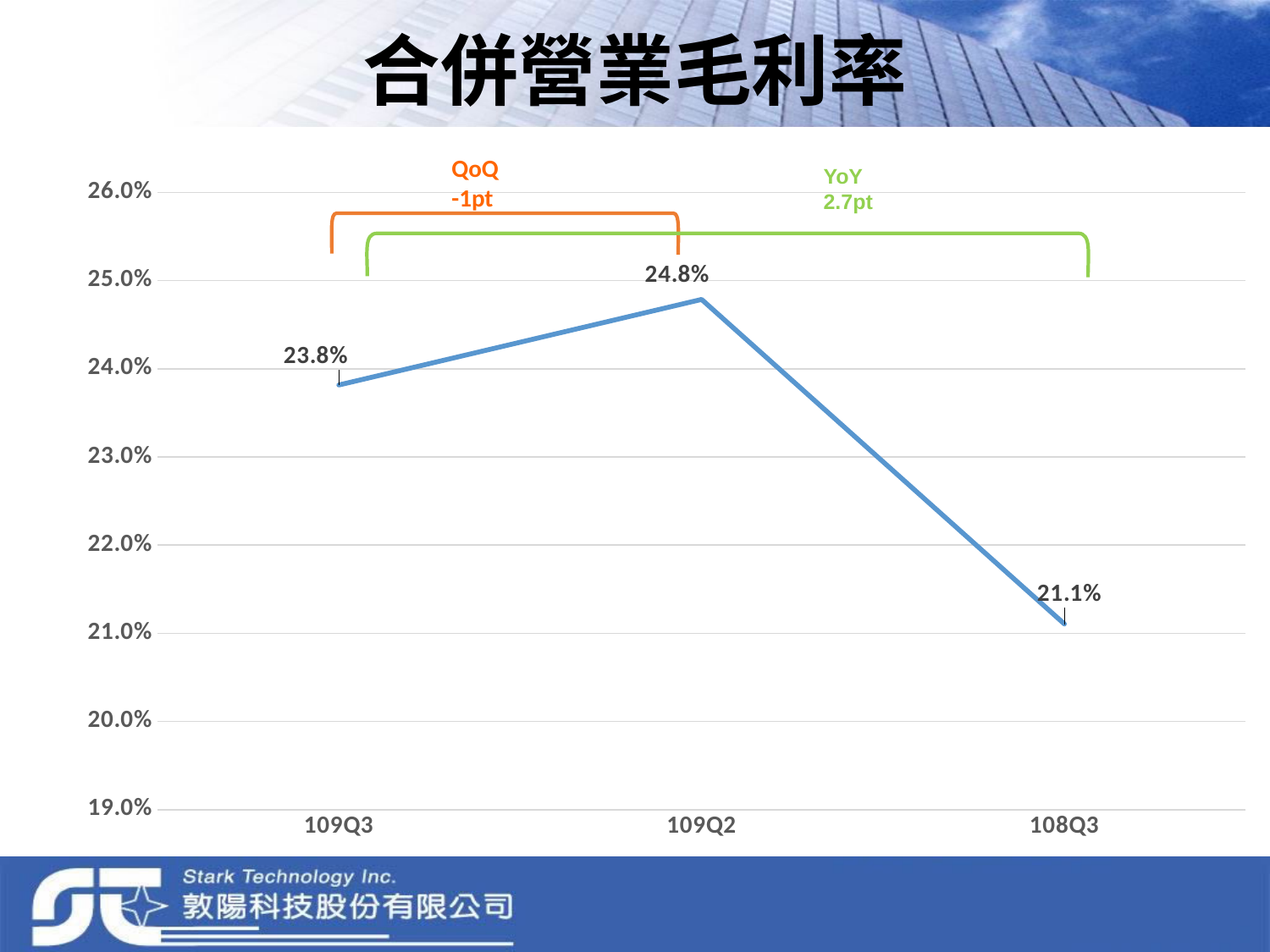

# 合併營業毛利率
QoQ
-1pt

YoY
2.7pt

### Chart

| Category | 毛利率 |
|---|---|
| 109Q3 | 0.2381556718447402 |
| 109Q2 | 0.247860438219046 |
| 108Q3 | 0.21105461082513732 |